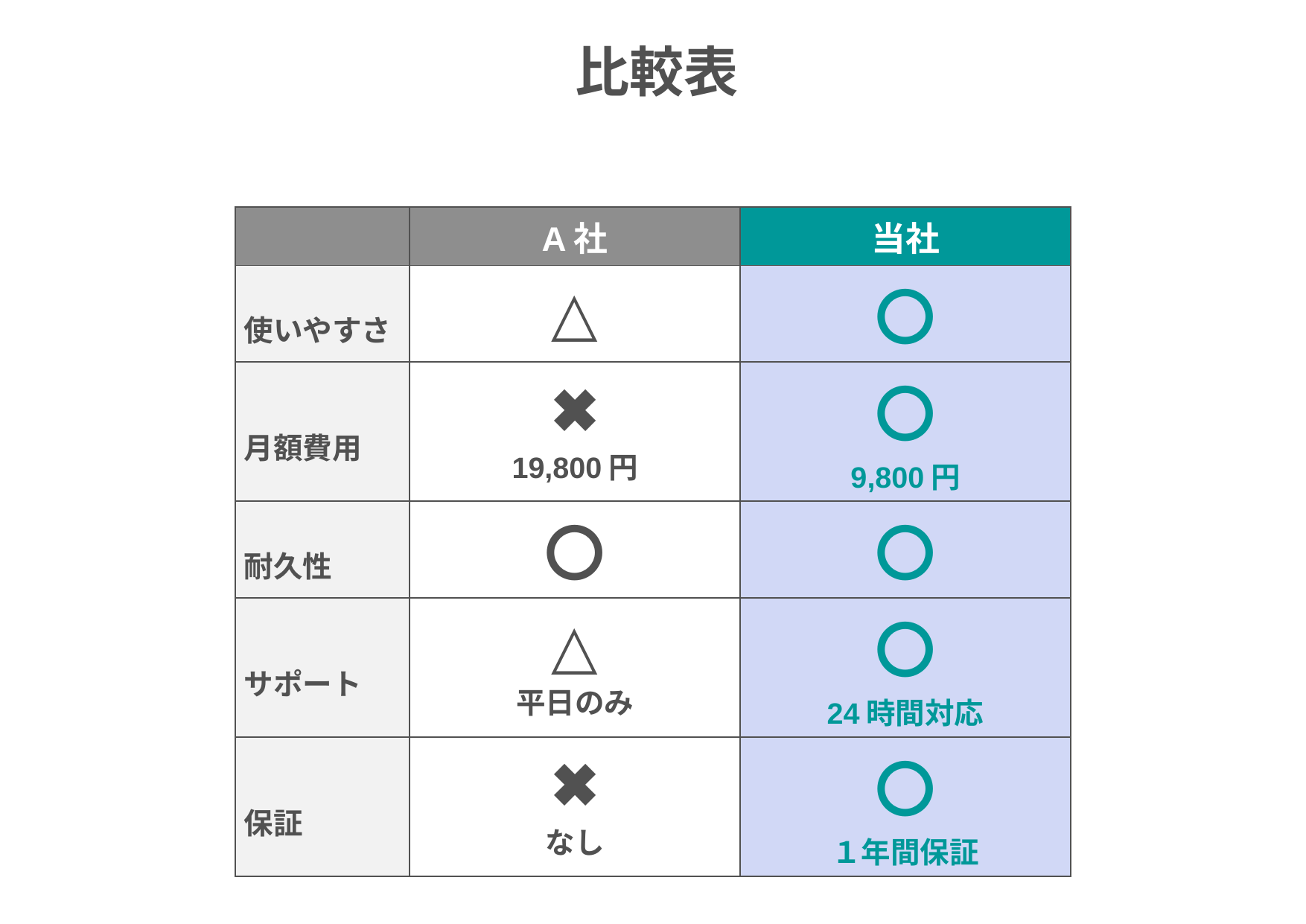

# 比較表
|  | A社 | 当社 |
| --- | --- | --- |
| 使いやすさ | △ | 〇 |
| 月額費用 | ✖ 19,800円 | 〇 9,800円 |
| 耐久性 | 〇 | 〇 |
| サポート | △ 平日のみ | 〇 24時間対応 |
| 保証 | ✖ なし | 〇 １年間保証 |